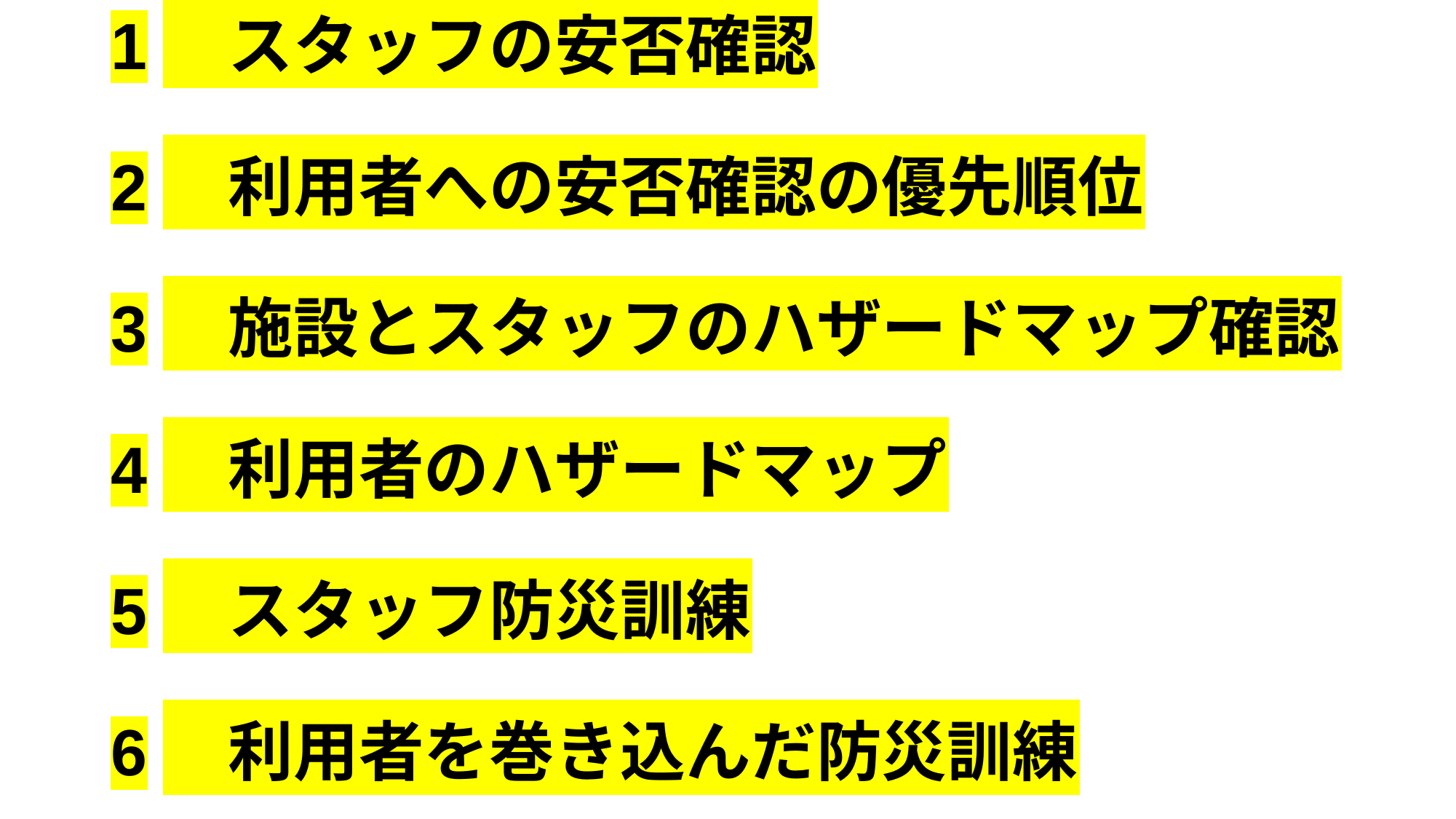

# 1　スタッフの安否確認 2　利用者への安否確認の優先順位 3　施設とスタッフのハザードマップ確認 4　利用者のハザードマップ 5　スタッフ防災訓練 6　利用者を巻き込んだ防災訓練